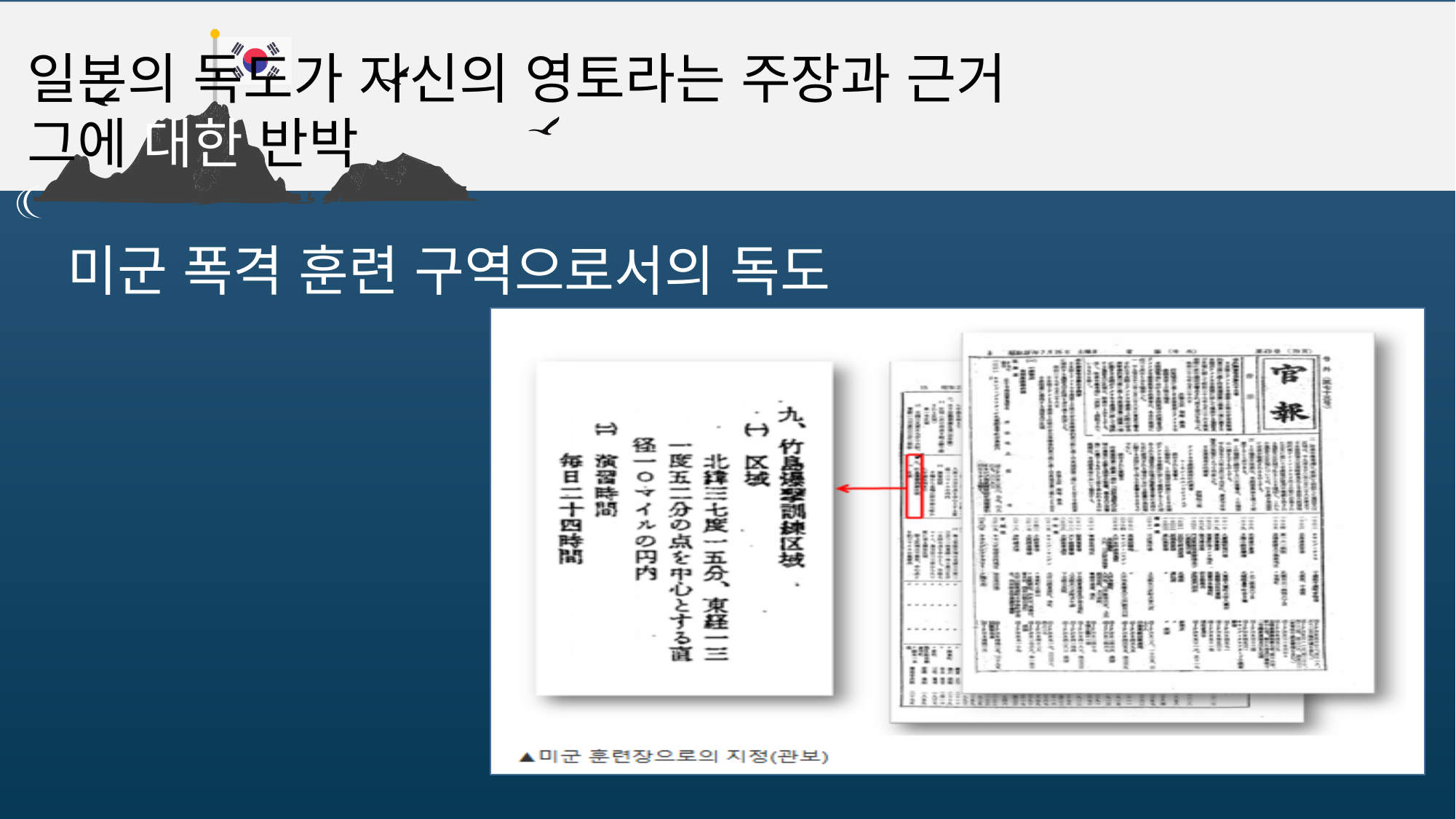

일본의 독도가 자신의 영토라는 주장과 근거
그에 대한 반박

미군 폭격 훈련 구역으로서의 독도